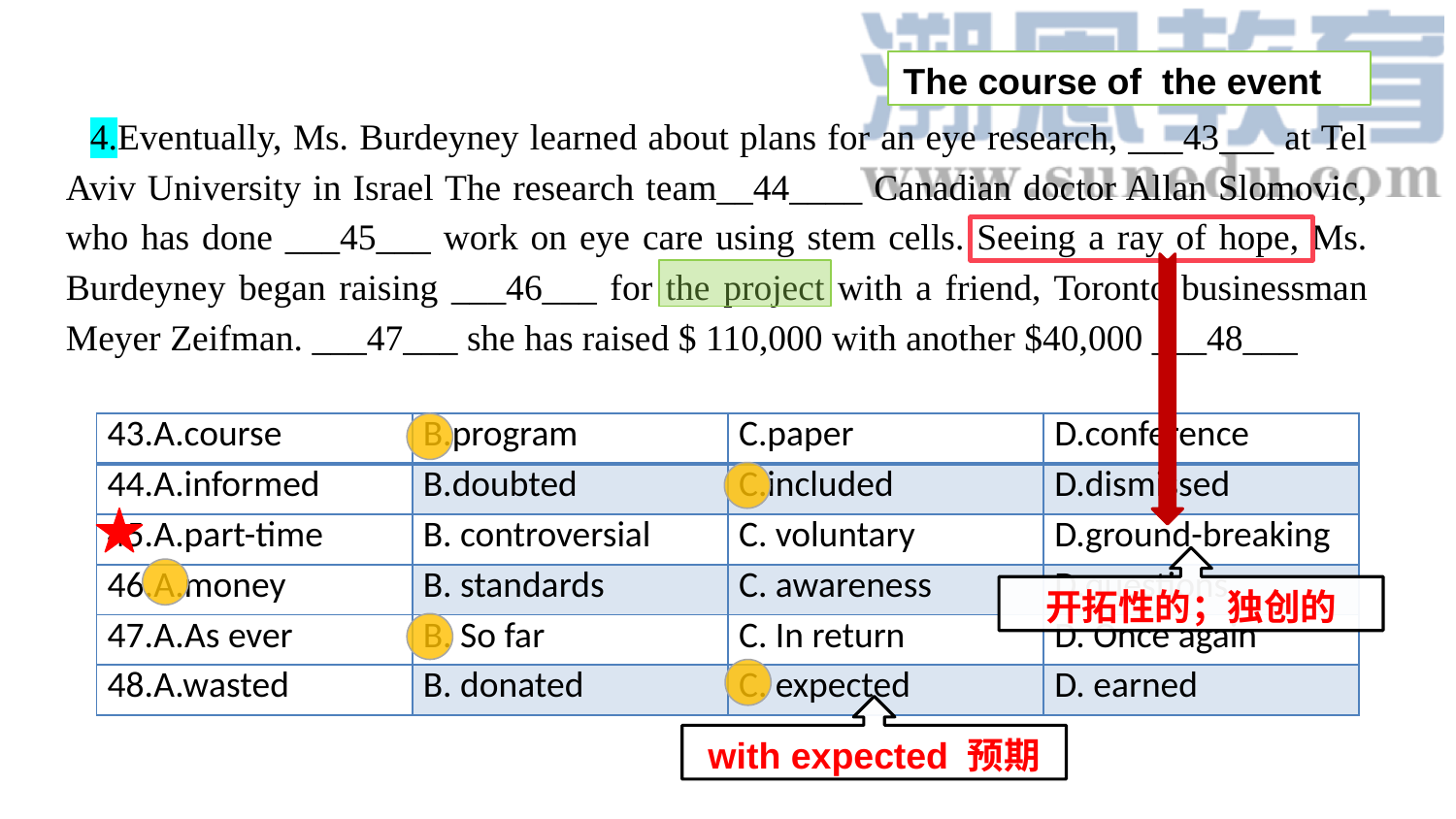

The course of  the event
4.Eventually, Ms. Burdeyney learned about plans for an eye research, ___43___ at Tel Aviv University in Israel The research team__44____ Canadian doctor Allan Slomovic, who has done ___45___ work on eye care using stem cells. Seeing a ray of hope, Ms. Burdeyney began raising ___46___ for the project with a friend, Toronto businessman Meyer Zeifman. ___47___ she has raised $ 110,000 with another $40,000 ___48___

| 43.A.course | B.program | C.paper | D.conference |
| --- | --- | --- | --- |
| 44.A.informed | B.doubted | C.included | D.dismissed |
| 45.A.part-time | B. controversial | C. voluntary | D.ground-breaking |
| 46.A.money | B. standards | C. awareness | D.questions |
| 47.A.As ever | B. So far | C. In return | D. Once again |
| 48.A.wasted | B. donated | C. expected | D. earned |

开拓性的；独创的

with expected 预期